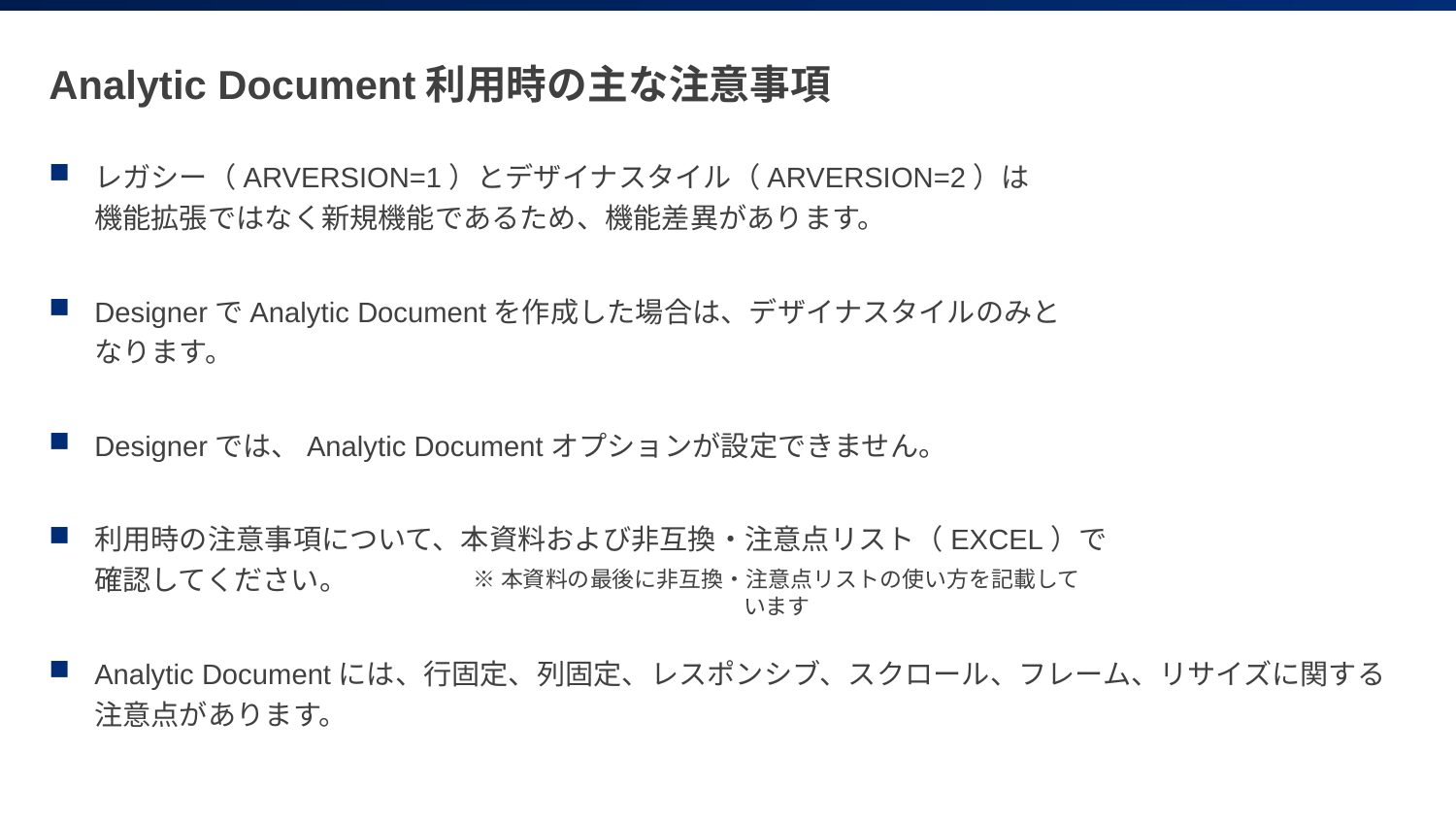

# Analytic Document利用時の主な注意事項
レガシー（ARVERSION=1）とデザイナスタイル（ARVERSION=2）は
機能拡張ではなく新規機能であるため、機能差異があります。

DesignerでAnalytic Documentを作成した場合は、デザイナスタイルのみと
なります。

Designerでは、Analytic Documentオプションが設定できません。

利用時の注意事項について、本資料および非互換・注意点リスト（EXCEL）で
確認してください。

Analytic Documentには、行固定、列固定、レスポンシブ、スクロール、フレーム、リサイズに関する注意点があります。

※本資料の最後に非互換・注意点リストの使い方を記載しています